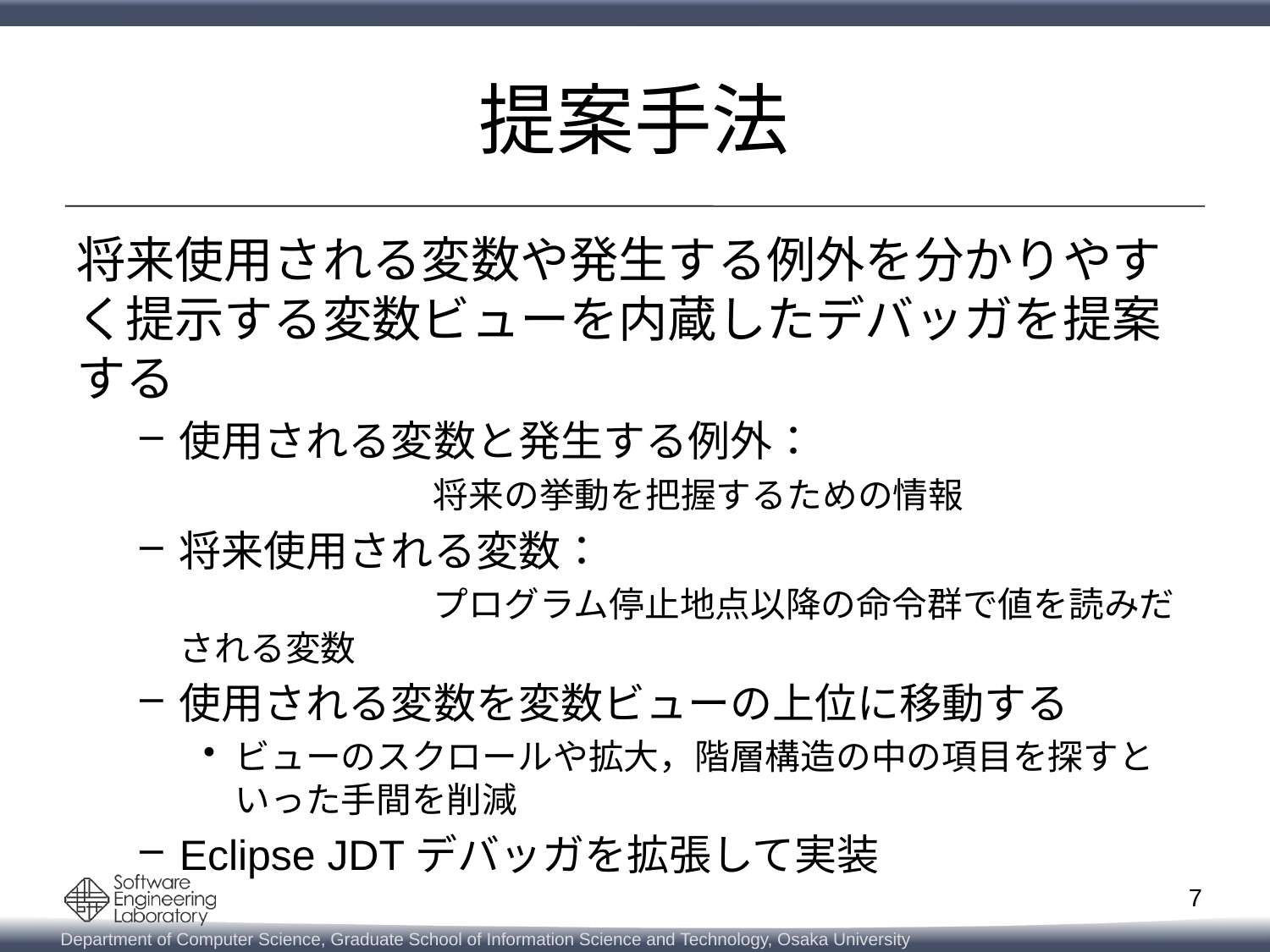

# 提案手法
将来使用される変数や発生する例外を分かりやすく提示する変数ビューを内蔵したデバッガを提案する
使用される変数と発生する例外：				将来の挙動を把握するための情報
将来使用される変数：						プログラム停止地点以降の命令群で値を読みだされる変数
使用される変数を変数ビューの上位に移動する
ビューのスクロールや拡大，階層構造の中の項目を探すといった手間を削減
Eclipse JDTデバッガを拡張して実装
7